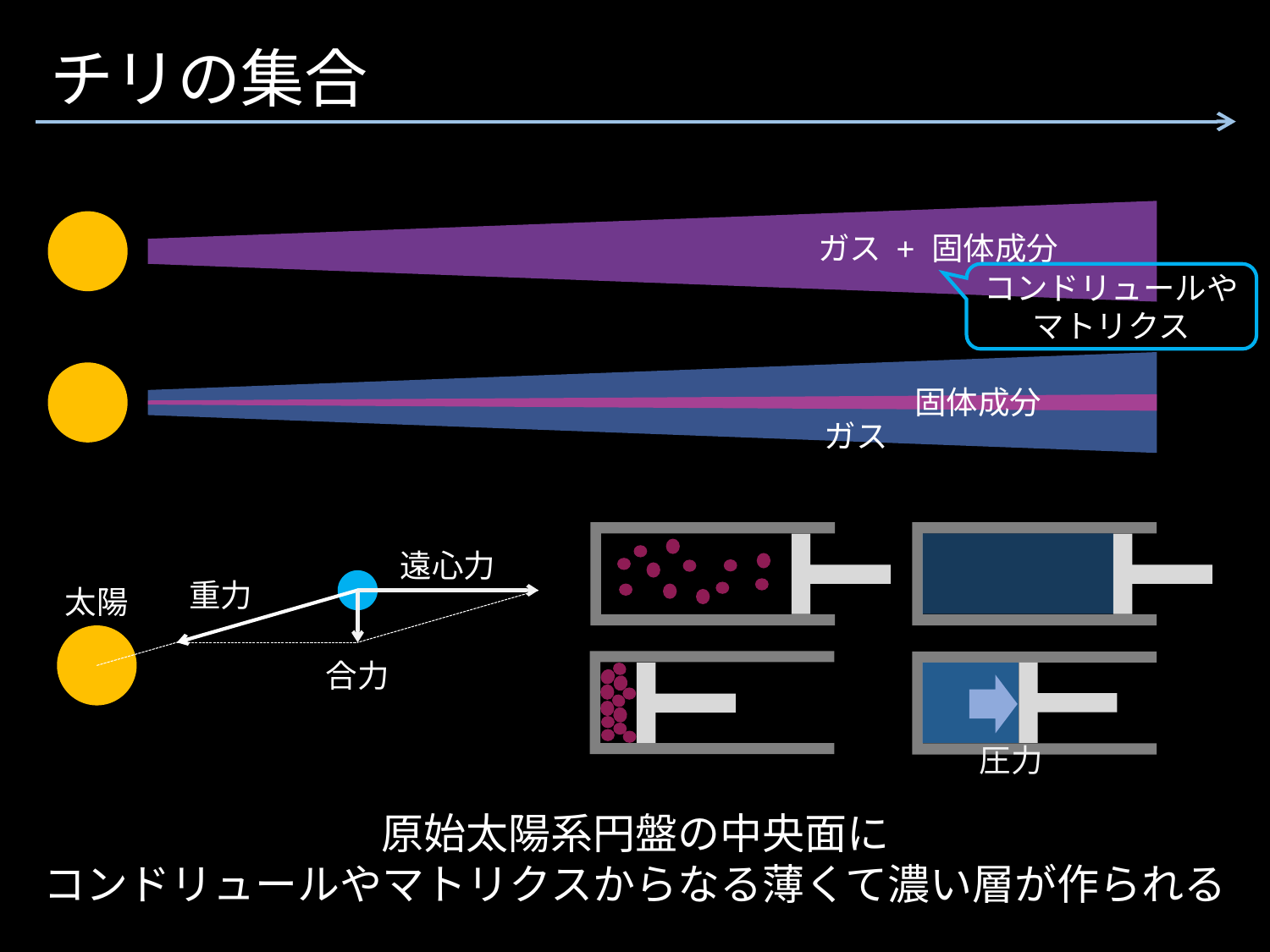

チリの集合

ガス + 固体成分
コンドリュールや
マトリクス

固体成分
ガス

遠心力
重力

太陽

合力
圧力
原始太陽系円盤の中央面に
コンドリュールやマトリクスからなる薄くて濃い層が作られる